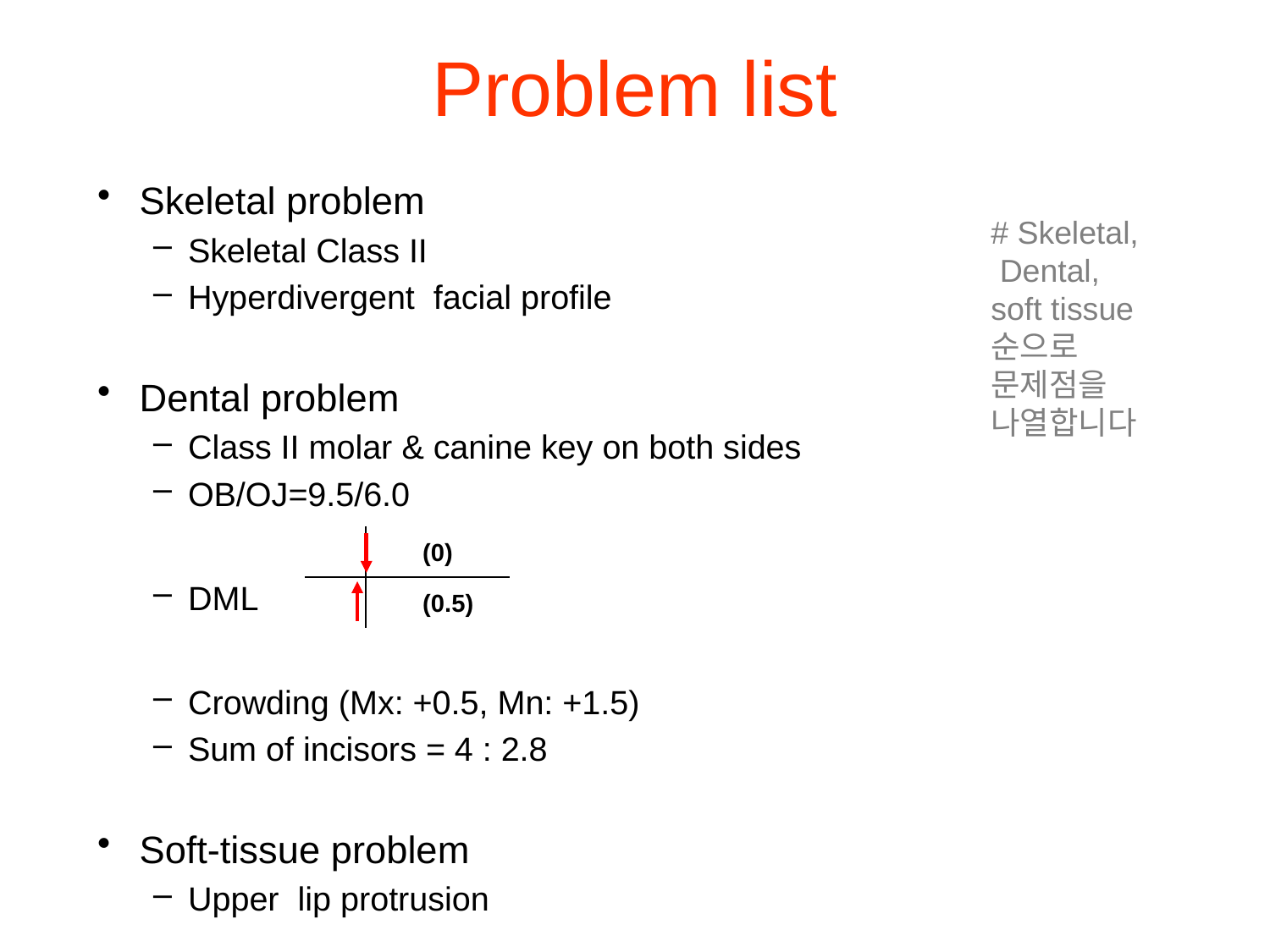

# Problem list
Skeletal problem
Skeletal Class II
Hyperdivergent  facial profile

Dental problem
Class II molar & canine key on both sides
OB/OJ=9.5/6.0

DML

Crowding (Mx: +0.5, Mn: +1.5)
Sum of incisors = 4 : 2.8

Soft-tissue problem
Upper  lip protrusion
# Skeletal,
 Dental,
soft tissue
순으로 문제점을
나열합니다
|  | (0) |
| --- | --- |
|  | (0.5) |